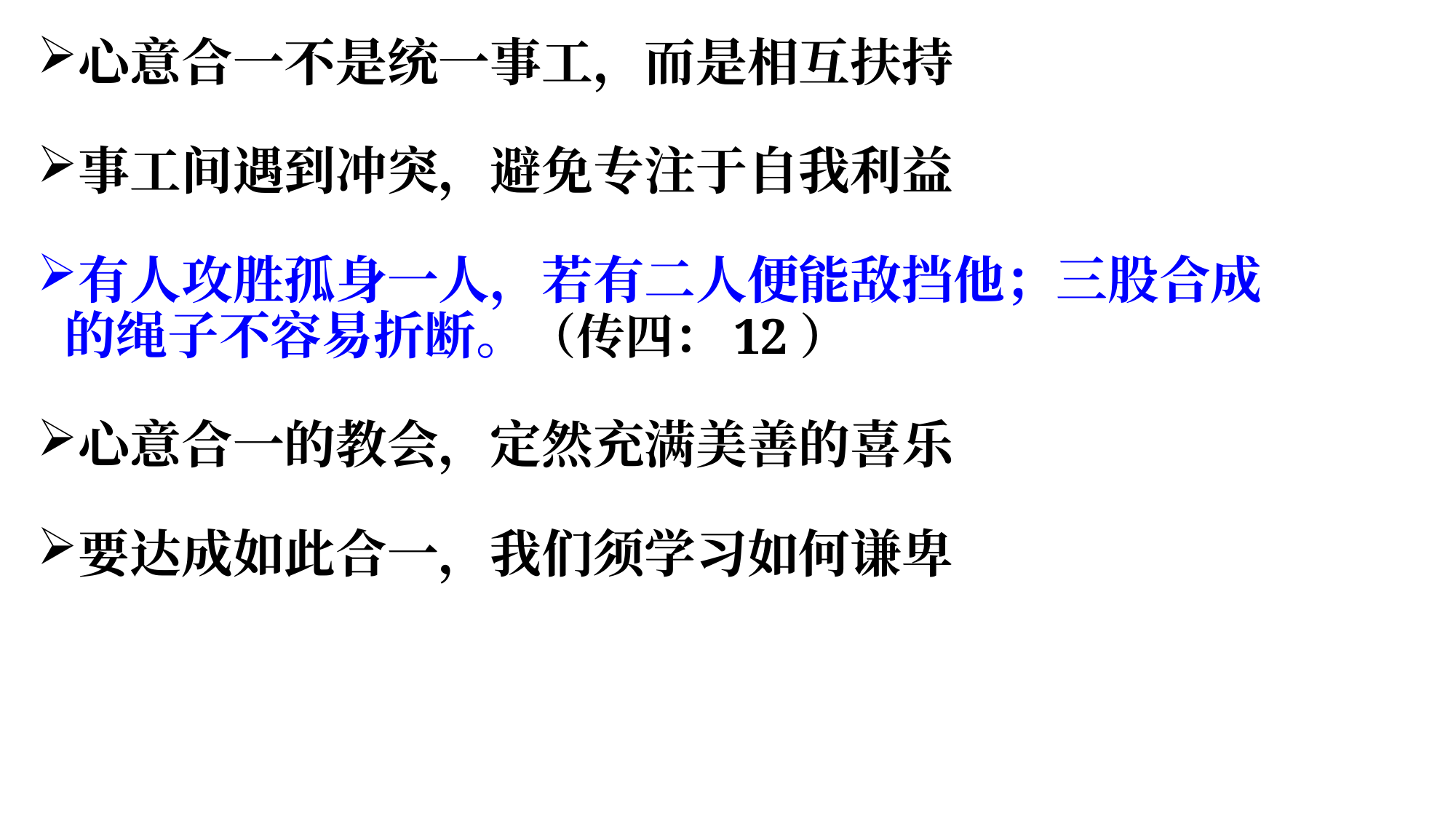

心意合一不是统一事工，而是相互扶持

事工间遇到冲突，避免专注于自我利益

有人攻胜孤身一人，若有二人便能敌挡他；三股合成的绳子不容易折断。（传四：12）

心意合一的教会，定然充满美善的喜乐

要达成如此合一，我们须学习如何谦卑